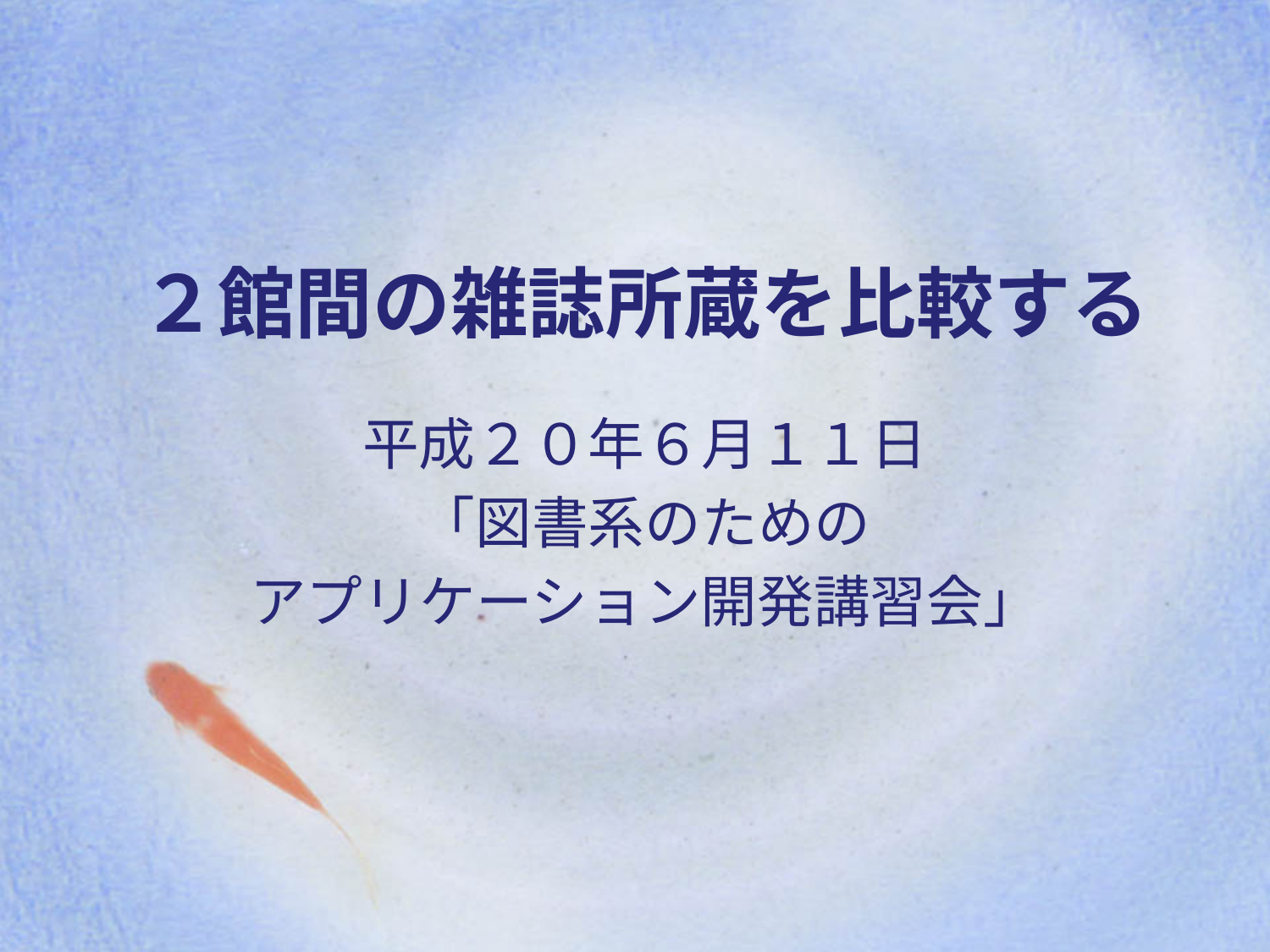

# ２館間の雑誌所蔵を比較する
平成２０年６月１１日
「図書系のための
アプリケーション開発講習会」